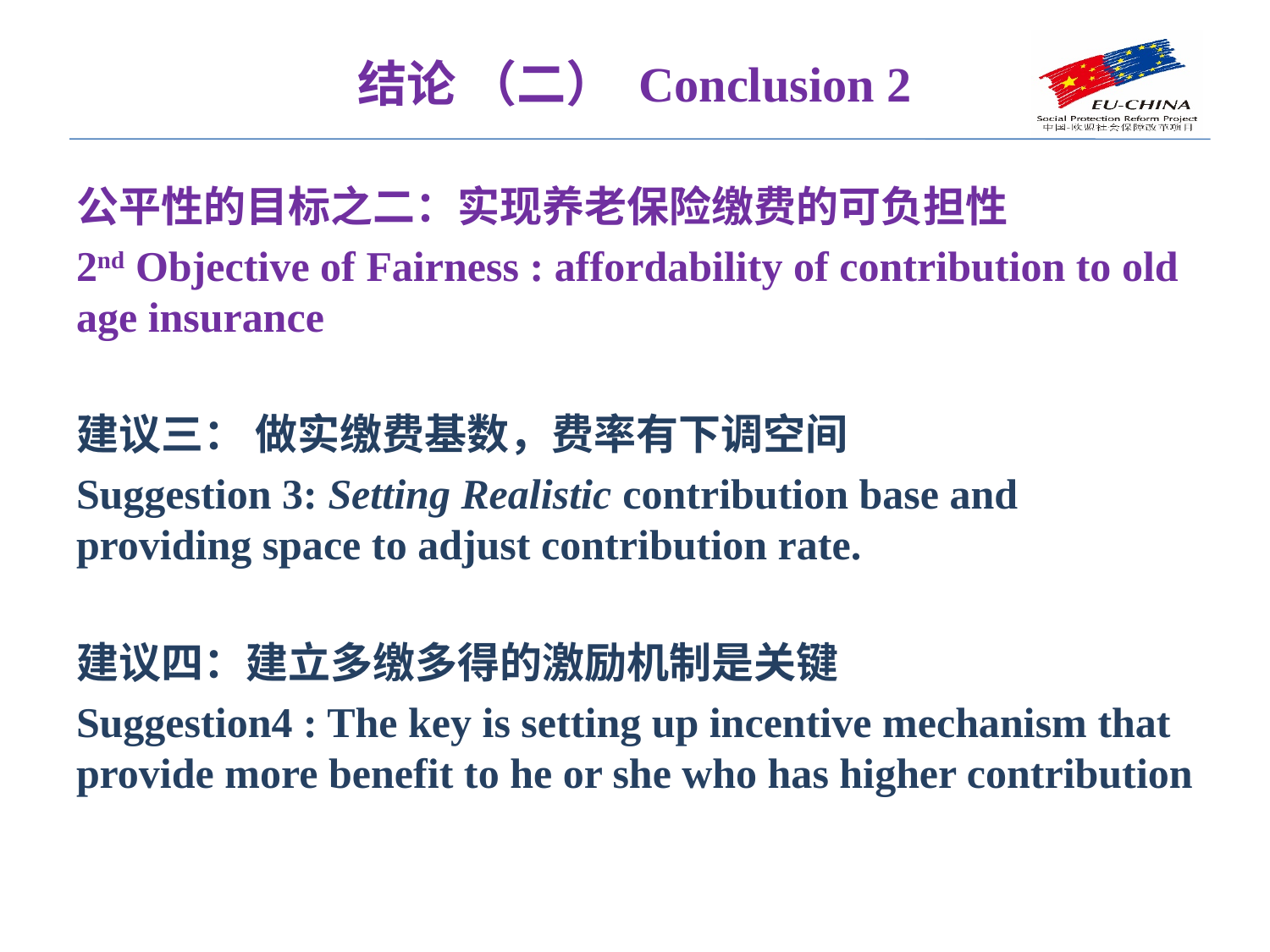

结论 （二） Conclusion 2

公平性的目标之二：实现养老保险缴费的可负担性
2nd Objective of Fairness : affordability of contribution to old age insurance

建议三： 做实缴费基数，费率有下调空间
Suggestion 3: Setting Realistic contribution base and providing space to adjust contribution rate.

建议四：建立多缴多得的激励机制是关键
Suggestion4 : The key is setting up incentive mechanism that provide more benefit to he or she who has higher contribution